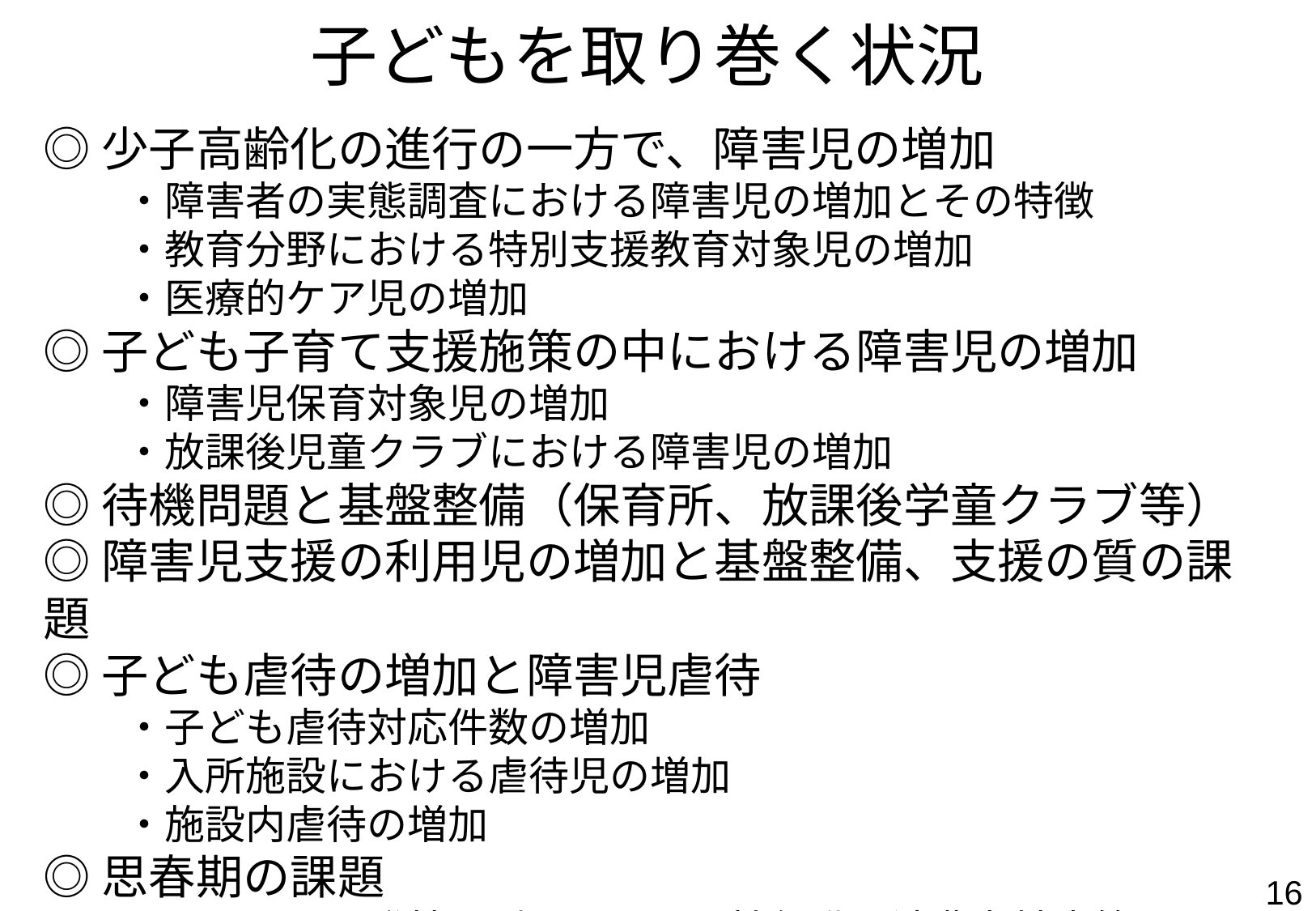

子どもを取り巻く状況
◎少子高齢化の進行の一方で、障害児の増加
　　・障害者の実態調査における障害児の増加とその特徴
　　・教育分野における特別支援教育対象児の増加
　　・医療的ケア児の増加
◎子ども子育て支援施策の中における障害児の増加
　　・障害児保育対象児の増加
　　・放課後児童クラブにおける障害児の増加
◎待機問題と基盤整備（保育所、放課後学童クラブ等）
◎障害児支援の利用児の増加と基盤整備、支援の質の課題
◎子ども虐待の増加と障害児虐待
　　・子ども虐待対応件数の増加
　　・入所施設における虐待児の増加
　　・施設内虐待の増加
◎思春期の課題
　　・いじめ、不登校・引きこもり、性行動、消費者被害等の問題
16